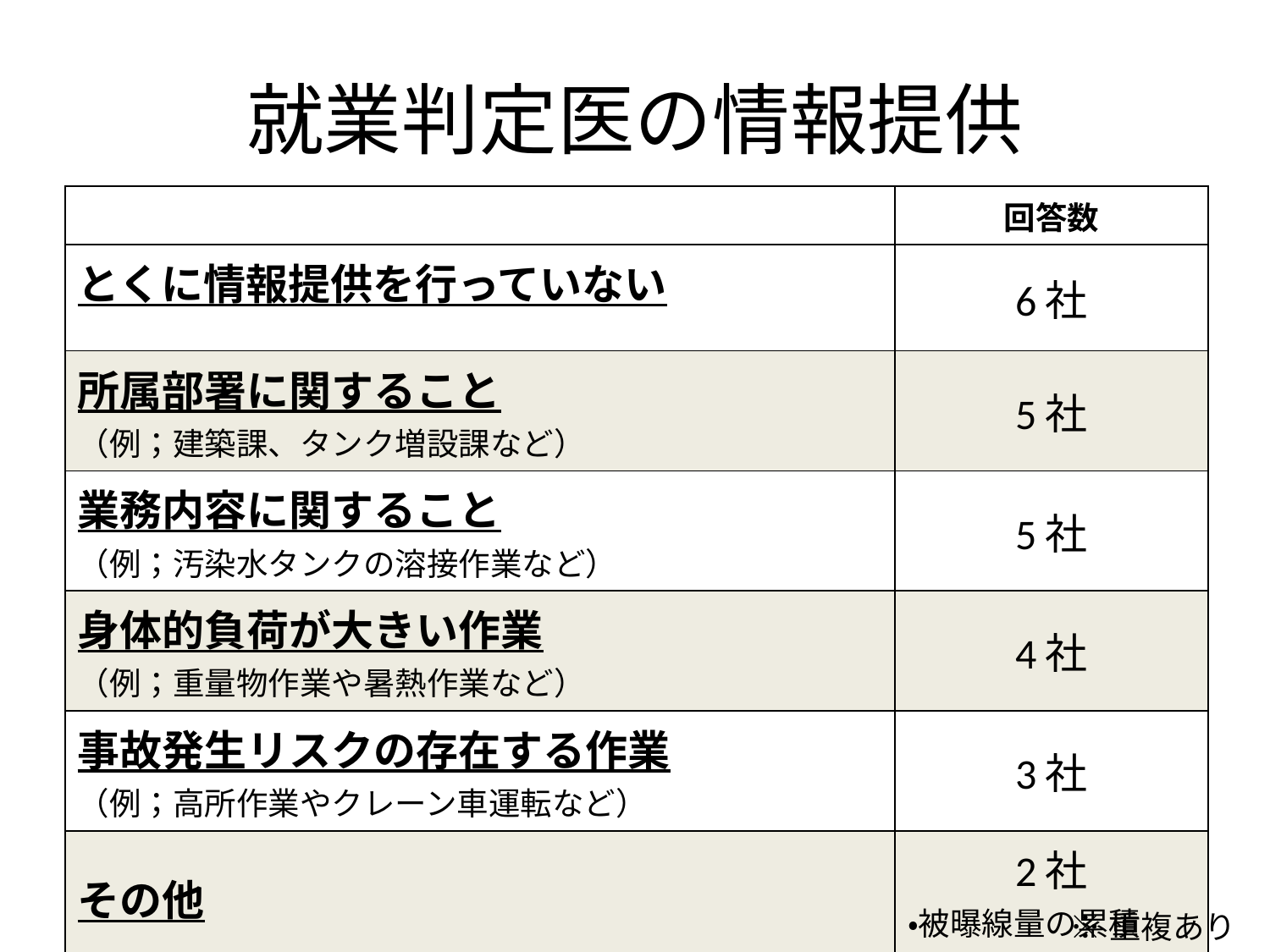

# 就業判定医の情報提供
|  | 回答数 |
| --- | --- |
| とくに情報提供を行っていない | 6社 |
| 所属部署に関すること （例；建築課、タンク増設課など） | 5社 |
| 業務内容に関すること （例；汚染水タンクの溶接作業など） | 5社 |
| 身体的負荷が大きい作業 （例；重量物作業や暑熱作業など） | 4社 |
| 事故発生リスクの存在する作業 （例；高所作業やクレーン車運転など） | 3社 |
| その他 | 2社 ・被曝線量の累積 ・住居。通勤状況等 |
※重複あり